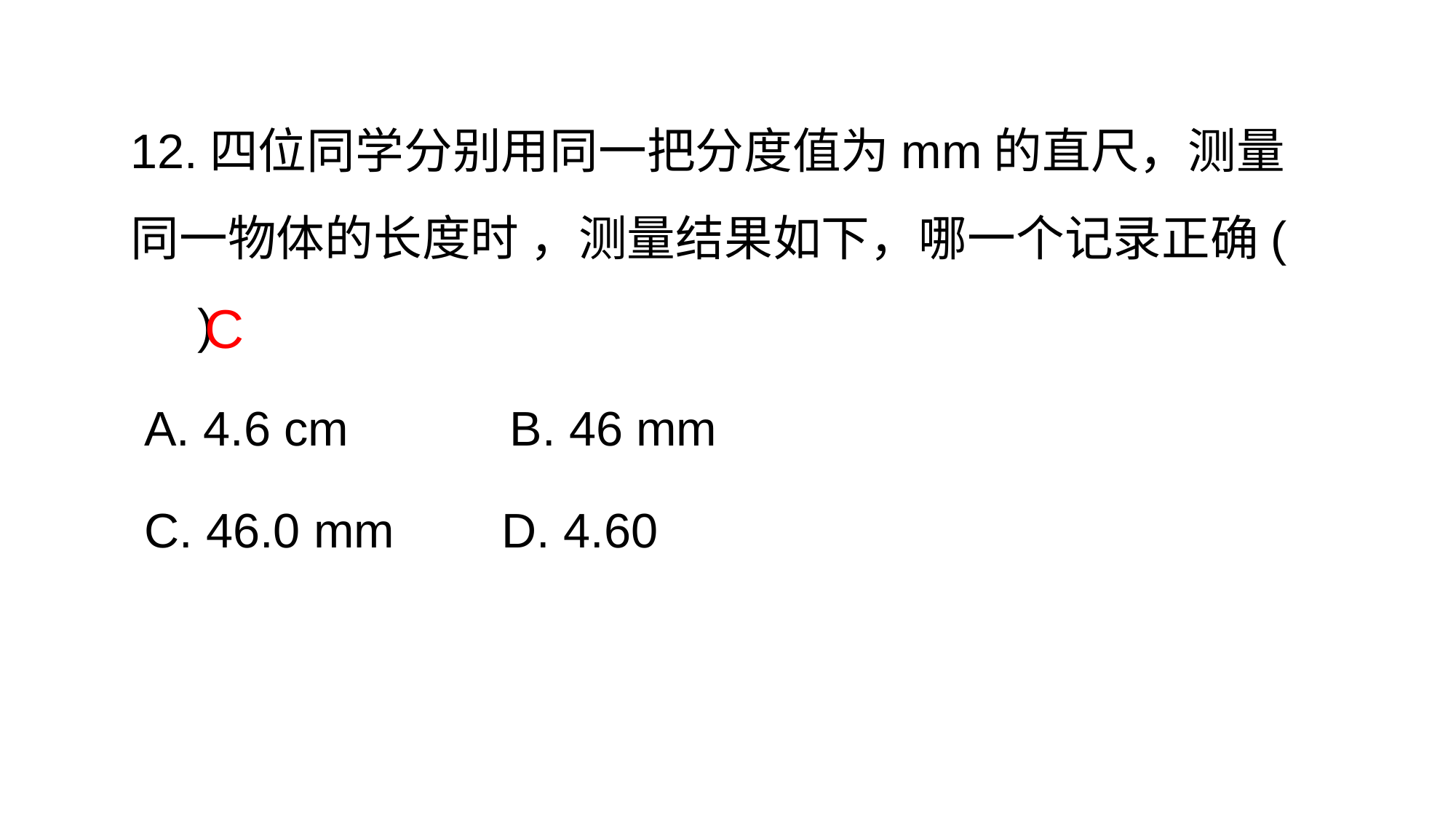

12.四位同学分别用同一把分度值为mm的直尺，测量同一物体的长度时 ，测量结果如下，哪一个记录正确(         )
 A. 4.6 cm            B. 46 mm
 C. 46.0 mm        D. 4.60
C